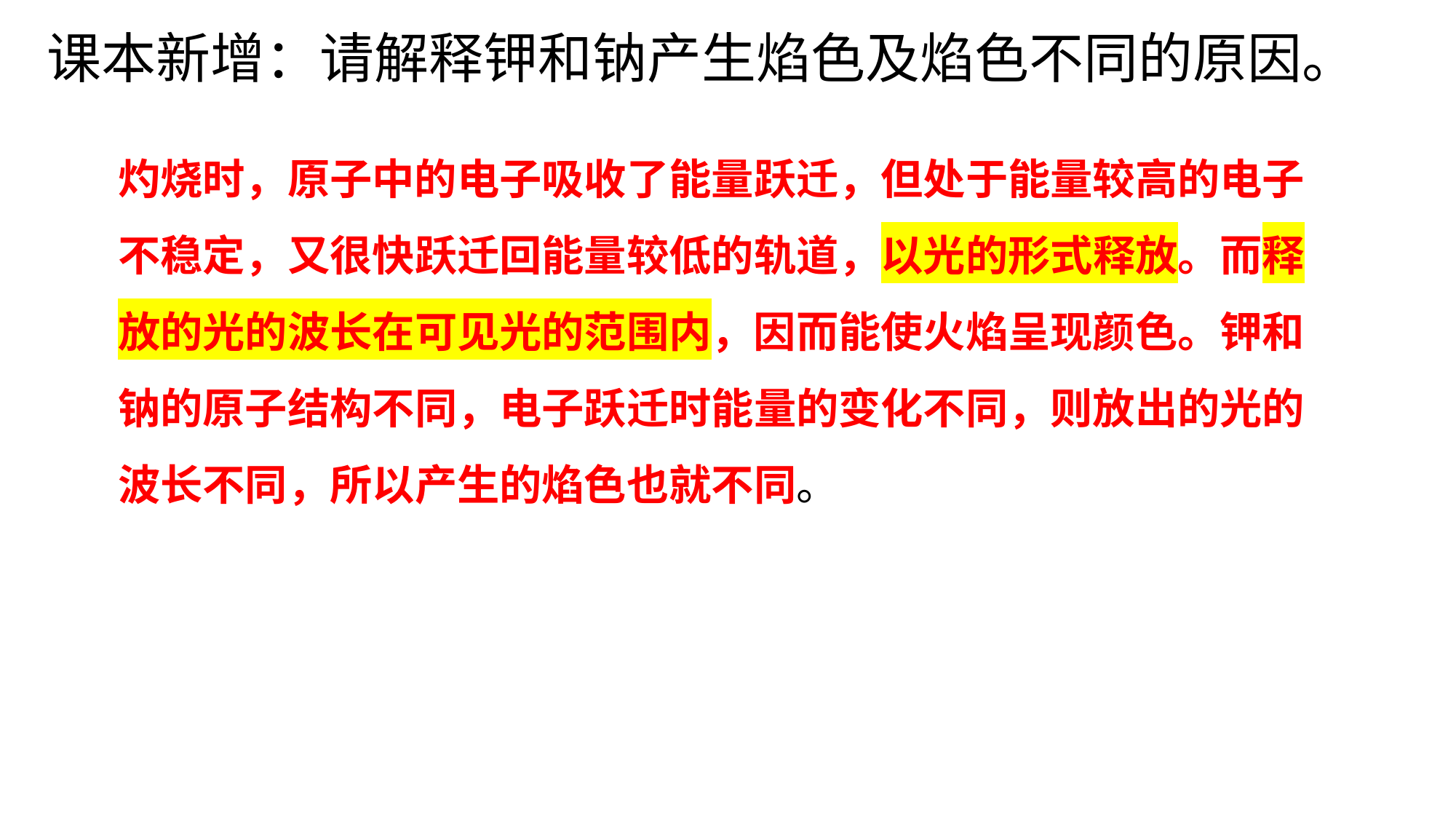

课本新增：请解释钾和钠产生焰色及焰色不同的原因。
灼烧时，原子中的电子吸收了能量跃迁，但处于能量较高的电子不稳定，又很快跃迁回能量较低的轨道，以光的形式释放。而释放的光的波长在可见光的范围内，因而能使火焰呈现颜色。钾和钠的原子结构不同，电子跃迁时能量的变化不同，则放出的光的波长不同，所以产生的焰色也就不同。